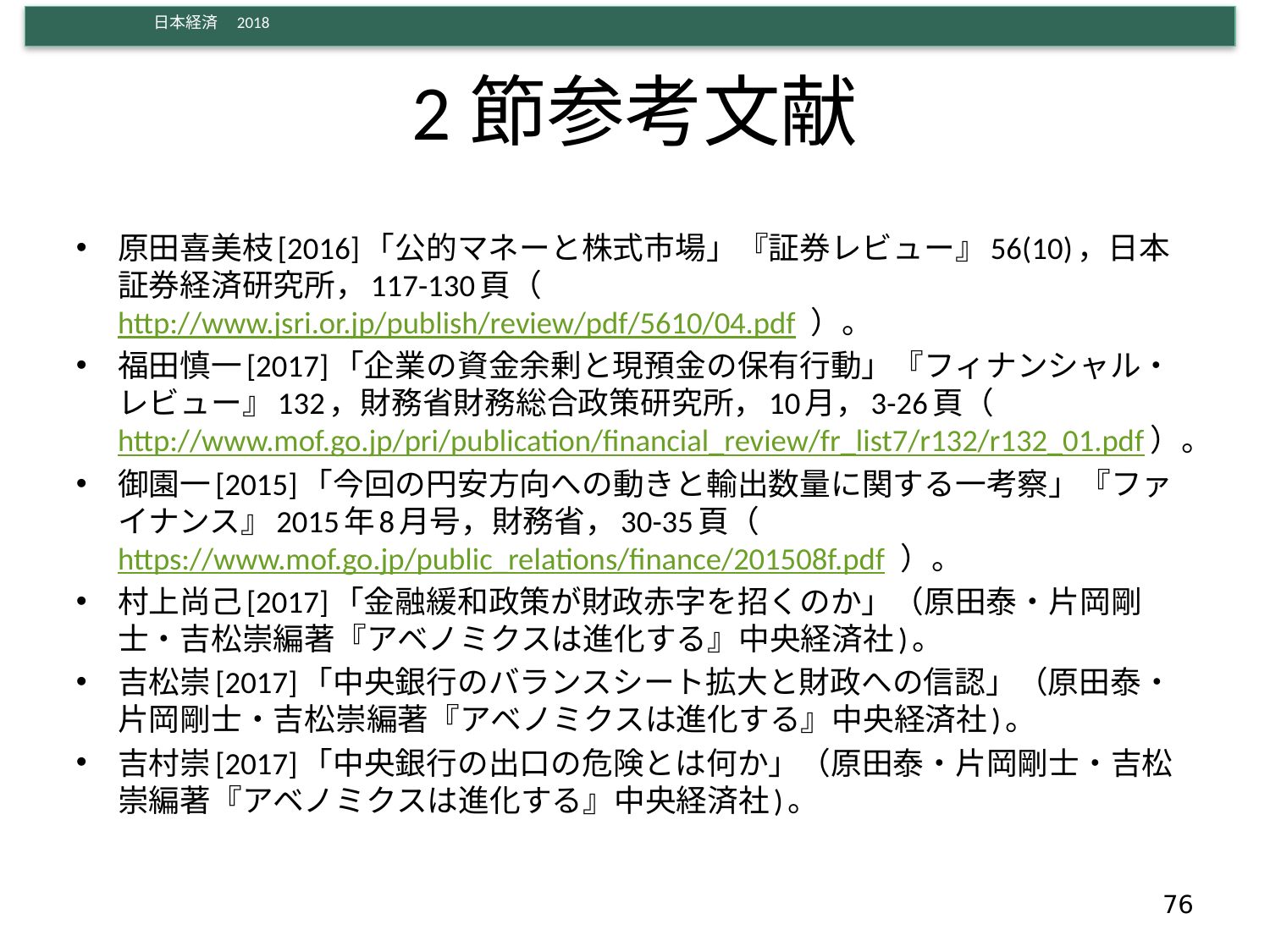

# 2節参考文献
原田喜美枝[2016]「公的マネーと株式市場」『証券レビュー』56(10)，日本証券経済研究所，117-130頁（ http://www.jsri.or.jp/publish/review/pdf/5610/04.pdf ）。
福田慎一[2017]「企業の資金余剰と現預金の保有行動」『フィナンシャル・レビュー』132，財務省財務総合政策研究所，10月，3-26頁（  http://www.mof.go.jp/pri/publication/financial_review/fr_list7/r132/r132_01.pdf）。
御園一[2015]「今回の円安方向への動きと輸出数量に関する一考察」『ファイナンス』2015年8月号，財務省，30-35頁（ https://www.mof.go.jp/public_relations/finance/201508f.pdf ）。
村上尚己[2017]「金融緩和政策が財政赤字を招くのか」（原田泰・片岡剛士・吉松崇編著『アベノミクスは進化する』中央経済社)。
吉松崇[2017]「中央銀行のバランスシート拡大と財政への信認」（原田泰・片岡剛士・吉松崇編著『アベノミクスは進化する』中央経済社)。
吉村崇[2017]「中央銀行の出口の危険とは何か」（原田泰・片岡剛士・吉松崇編著『アベノミクスは進化する』中央経済社)。

76